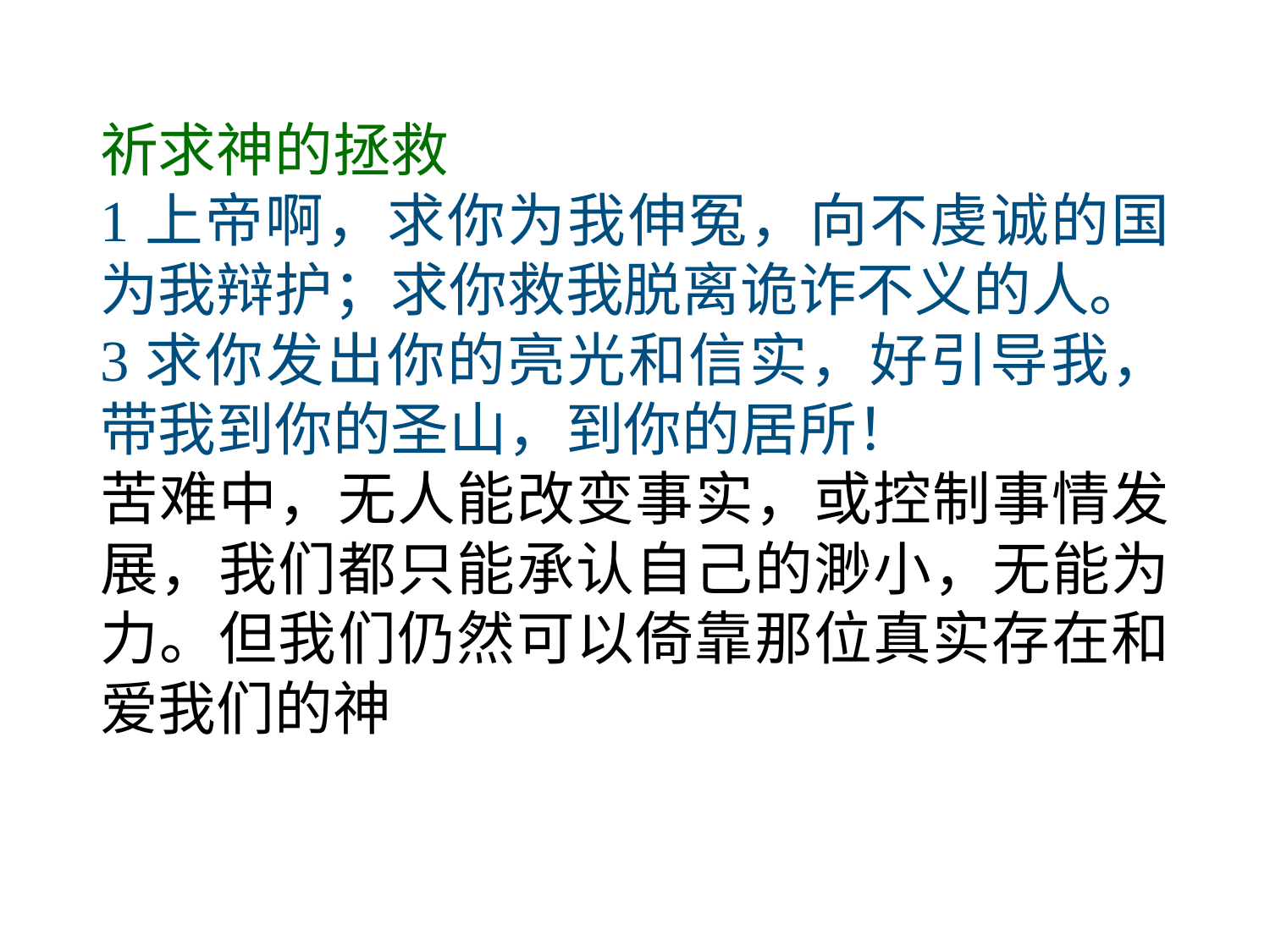

# 祈求神的拯救
1上帝啊，求你为我伸冤，向不虔诚的国为我辩护；求你救我脱离诡诈不义的人。
3求你发出你的亮光和信实，好引导我，带我到你的圣山，到你的居所！
苦难中，无人能改变事实，或控制事情发展，我们都只能承认自己的渺小，无能为力。但我们仍然可以倚靠那位真实存在和爱我们的神